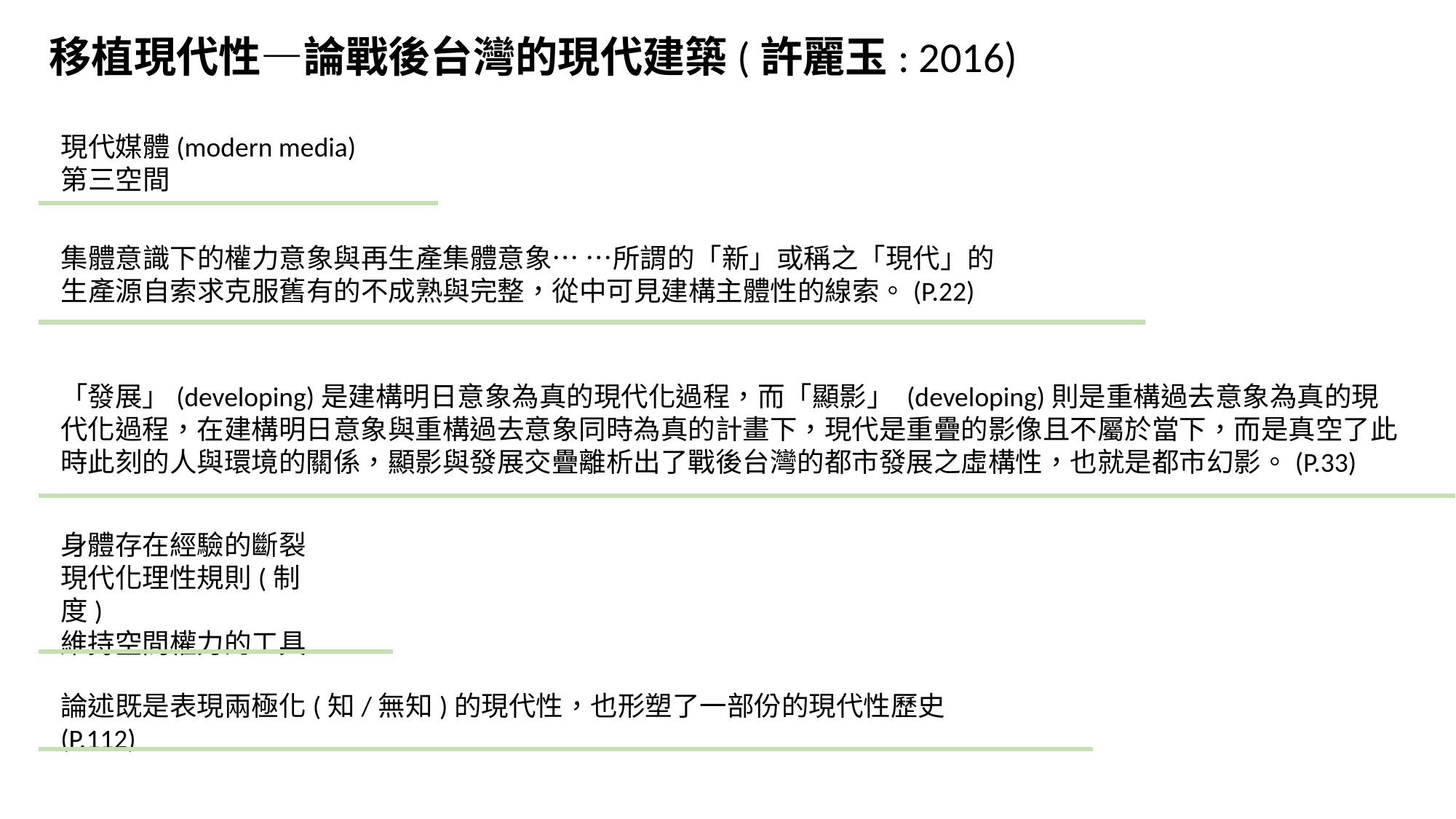

# 移植現代性—論戰後台灣的現代建築(許麗玉: 2016)
現代媒體(modern media)
第三空間
集體意識下的權力意象與再生產集體意象… …所謂的「新」或稱之「現代」的生產源自索求克服舊有的不成熟與完整，從中可見建構主體性的線索。(P.22)
「發展」(developing)是建構明日意象為真的現代化過程，而「顯影」 (developing)則是重構過去意象為真的現代化過程，在建構明日意象與重構過去意象同時為真的計畫下，現代是重疊的影像且不屬於當下，而是真空了此時此刻的人與環境的關係，顯影與發展交疊離析出了戰後台灣的都市發展之虛構性，也就是都市幻影。(P.33)
身體存在經驗的斷裂
現代化理性規則(制度)
維持空間權力的工具
論述既是表現兩極化(知/無知)的現代性，也形塑了一部份的現代性歷史(P.112)